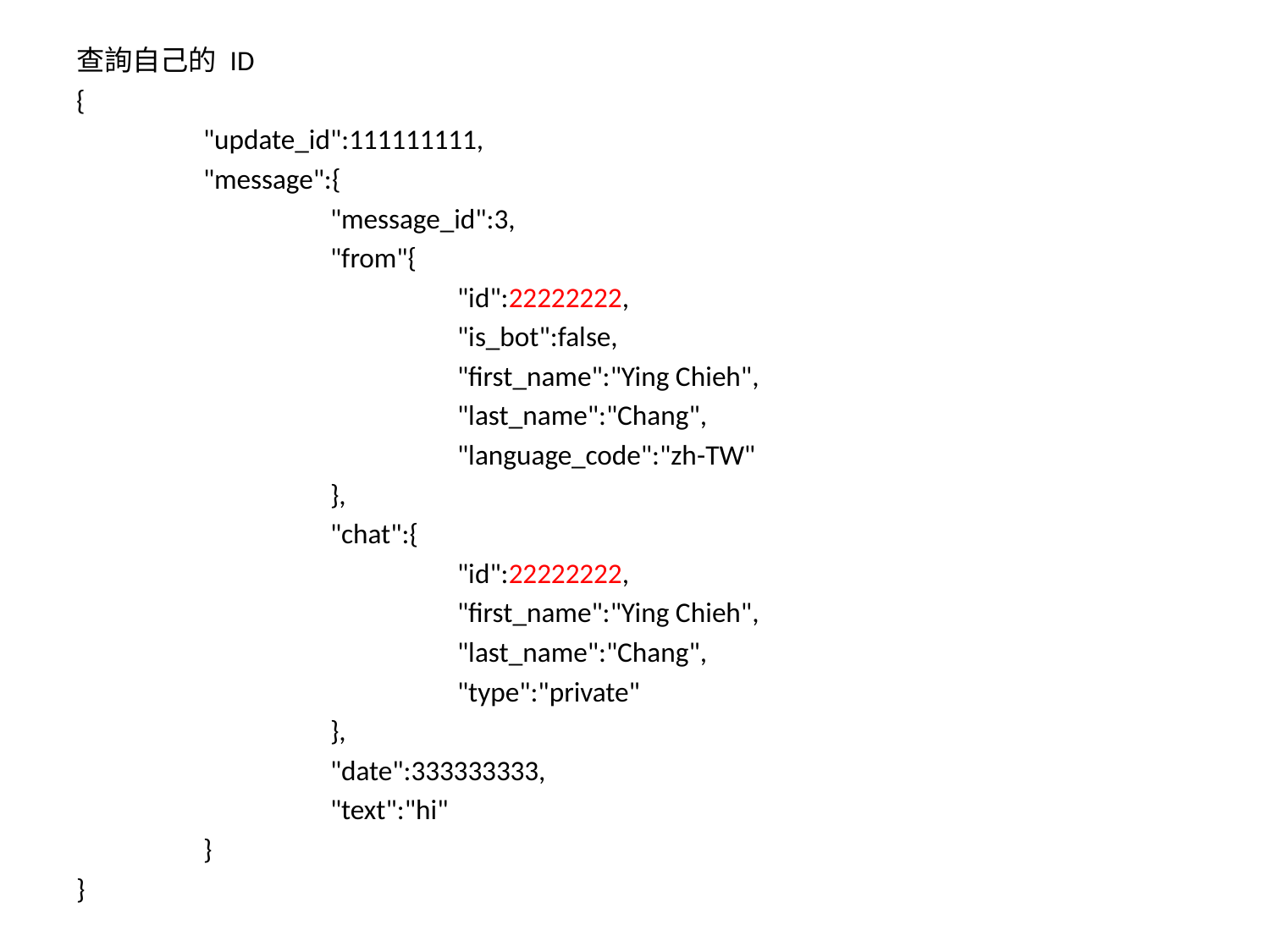

查詢自己的 ID
{
	"update_id":111111111,
	"message":{
		"message_id":3,
		"from"{
			"id":22222222,
			"is_bot":false,
			"first_name":"Ying Chieh",
			"last_name":"Chang",
			"language_code":"zh-TW"
		},
		"chat":{
			"id":22222222,
			"first_name":"Ying Chieh",
			"last_name":"Chang",
			"type":"private"
		},
		"date":333333333,
		"text":"hi"
	}
}